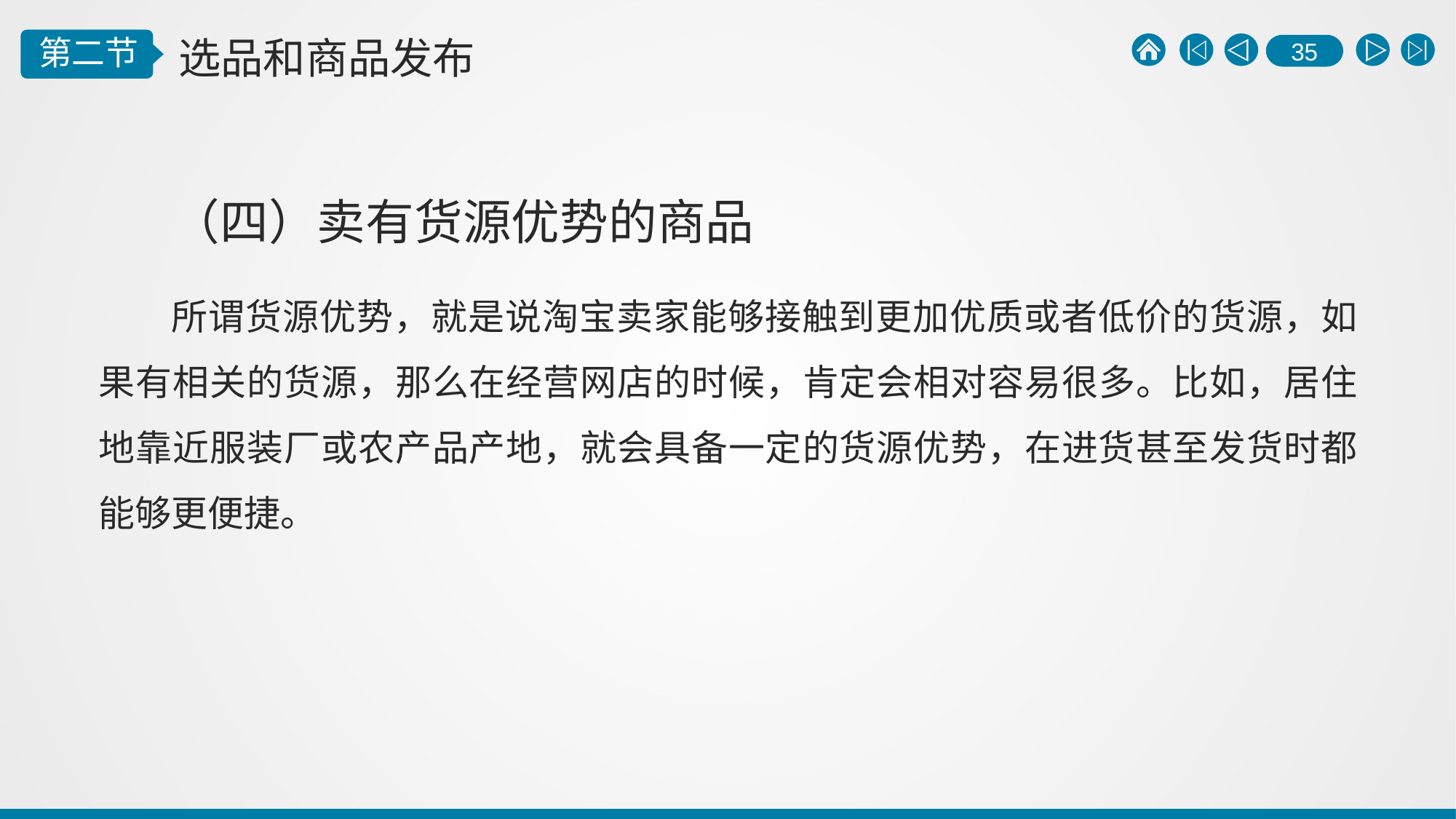

（四）卖有货源优势的商品
所谓货源优势，就是说淘宝卖家能够接触到更加优质或者低价的货源，如果有相关的货源，那么在经营网店的时候，肯定会相对容易很多。比如，居住地靠近服装厂或农产品产地，就会具备一定的货源优势，在进货甚至发货时都能够更便捷。